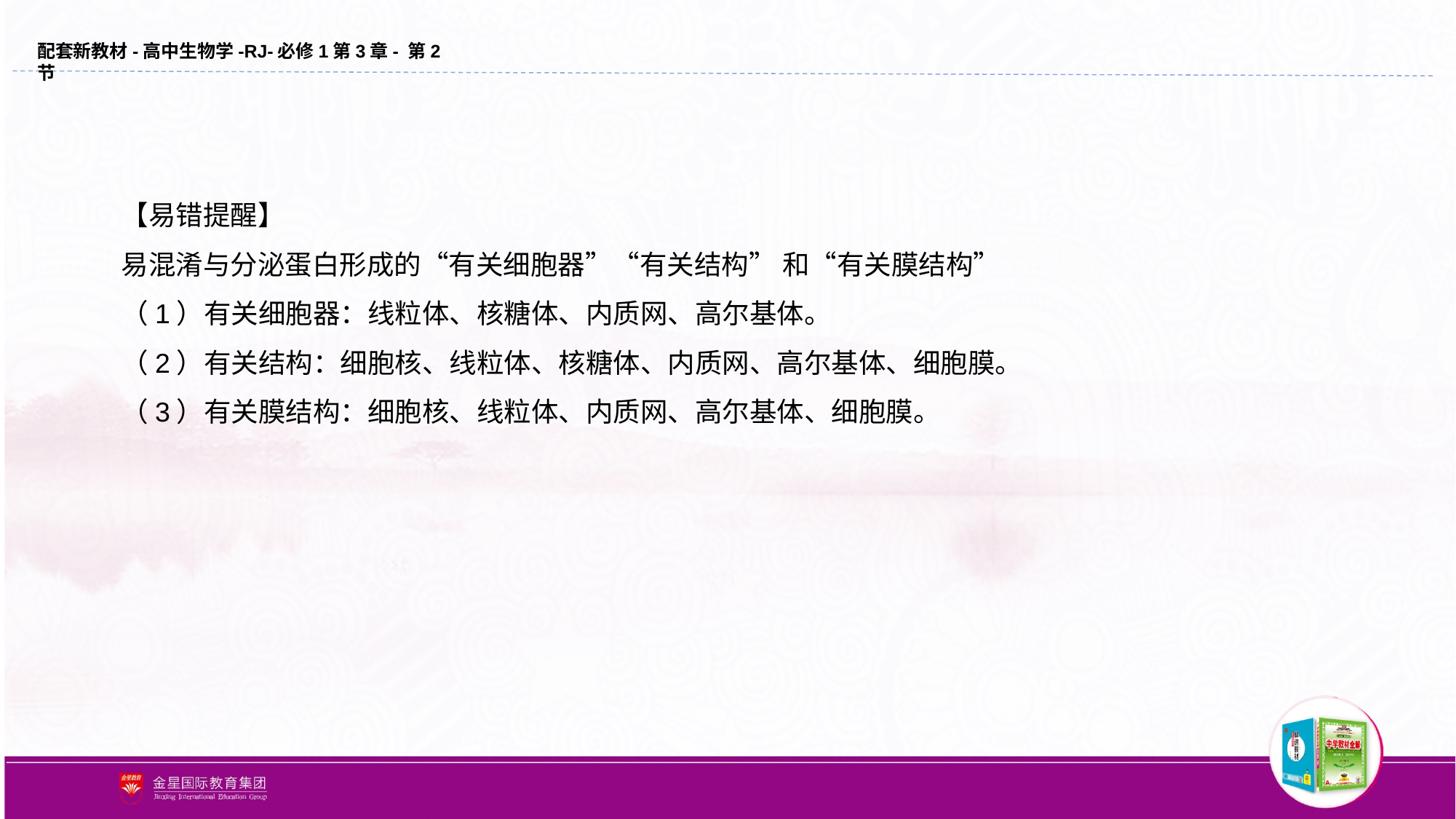

【易错提醒】
易混淆与分泌蛋白形成的“有关细胞器”“有关结构” 和“有关膜结构”
（1）有关细胞器：线粒体、核糖体、内质网、高尔基体。
（2）有关结构：细胞核、线粒体、核糖体、内质网、高尔基体、细胞膜。
（3）有关膜结构：细胞核、线粒体、内质网、高尔基体、细胞膜。